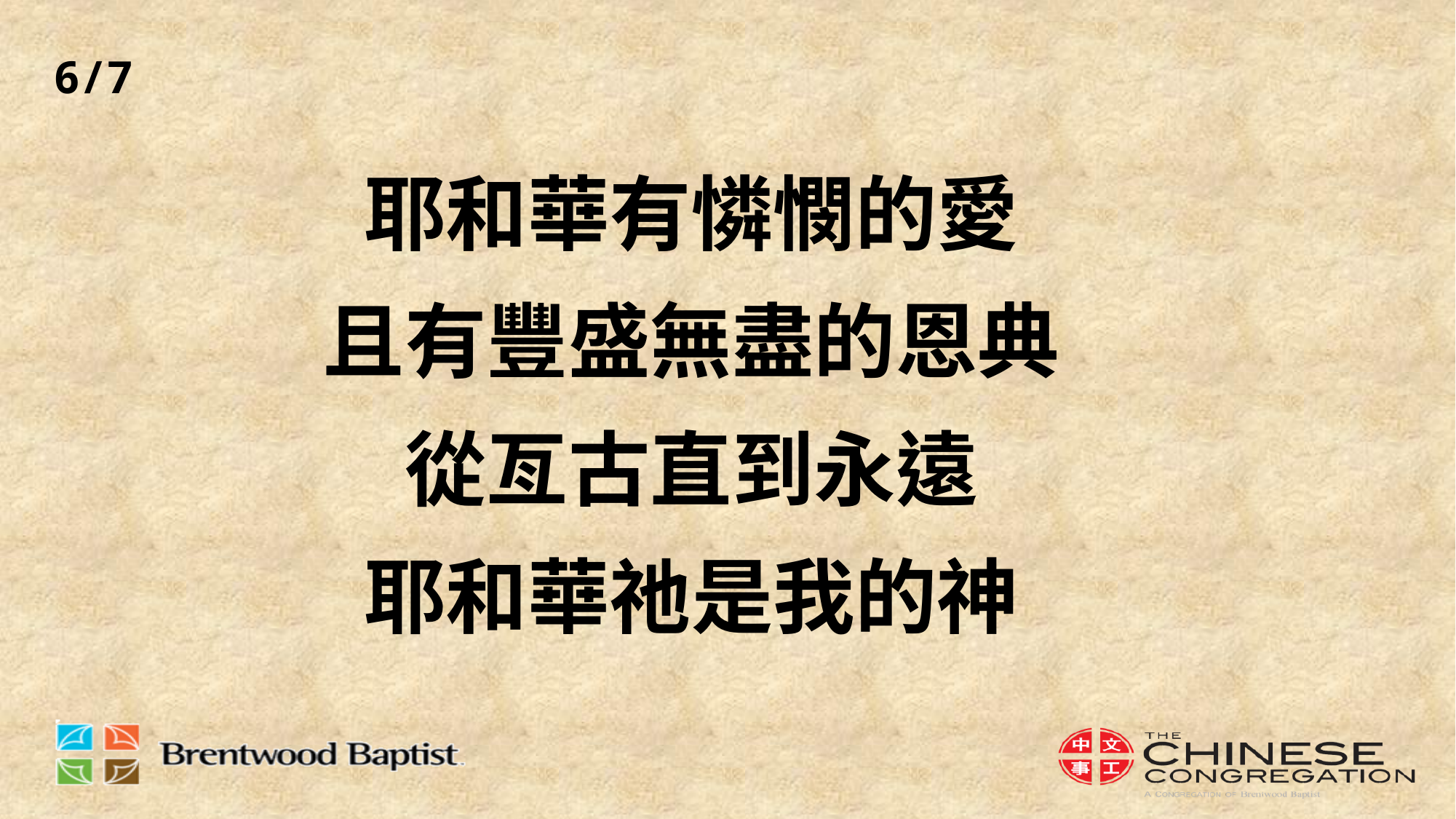

# 耶和華有憐憫的愛 且有豐盛無盡的恩典 從亙古直到永遠 耶和華祂是我的神
6/7